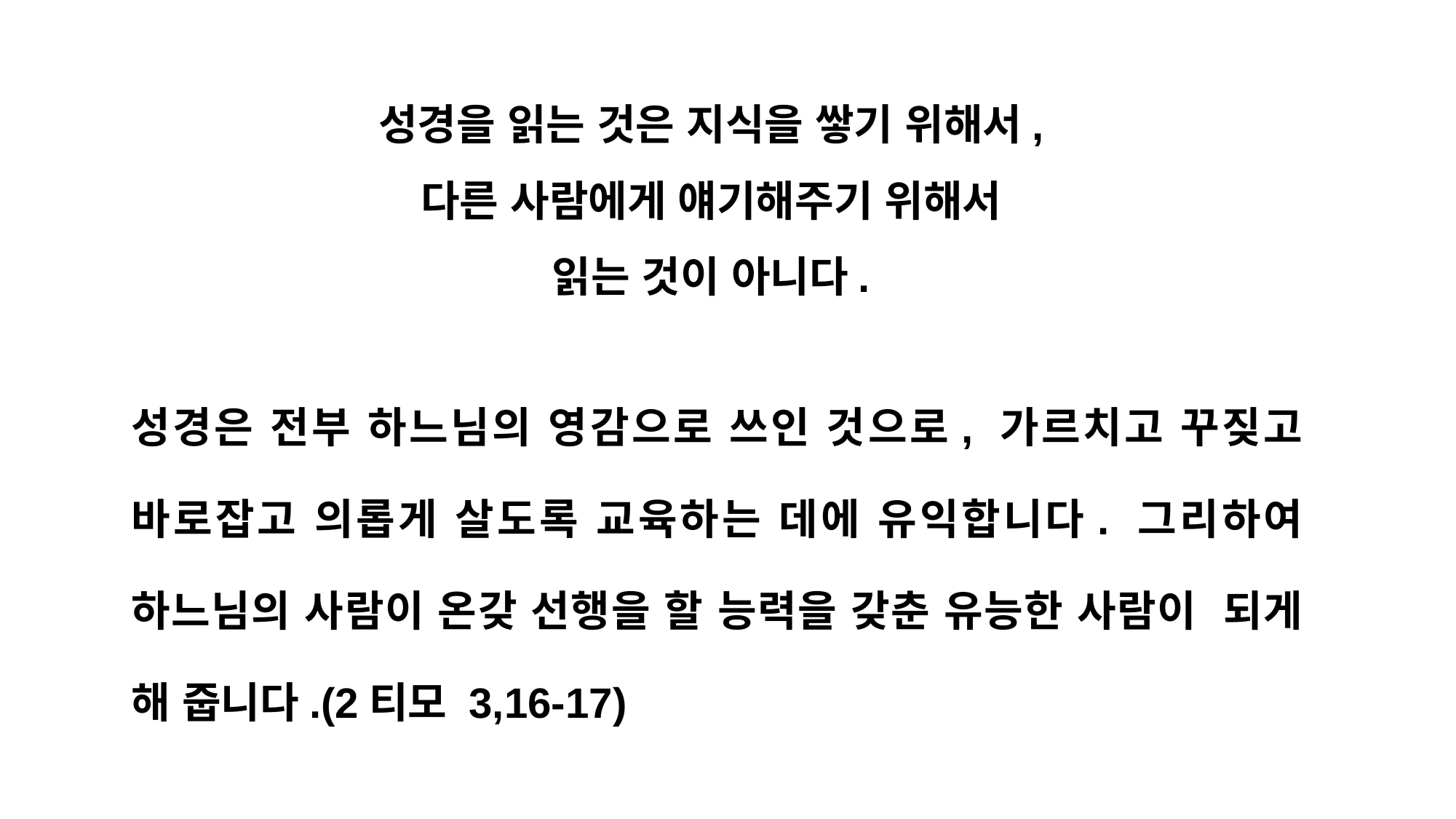

성경을 읽는 것은 지식을 쌓기 위해서,
다른 사람에게 얘기해주기 위해서
읽는 것이 아니다.

성경은 전부 하느님의 영감으로 쓰인 것으로, 가르치고 꾸짖고 바로잡고 의롭게 살도록 교육하는 데에 유익합니다. 그리하여 하느님의 사람이 온갖 선행을 할 능력을 갖춘 유능한 사람이  되게 해 줍니다.(2티모 3,16-17)